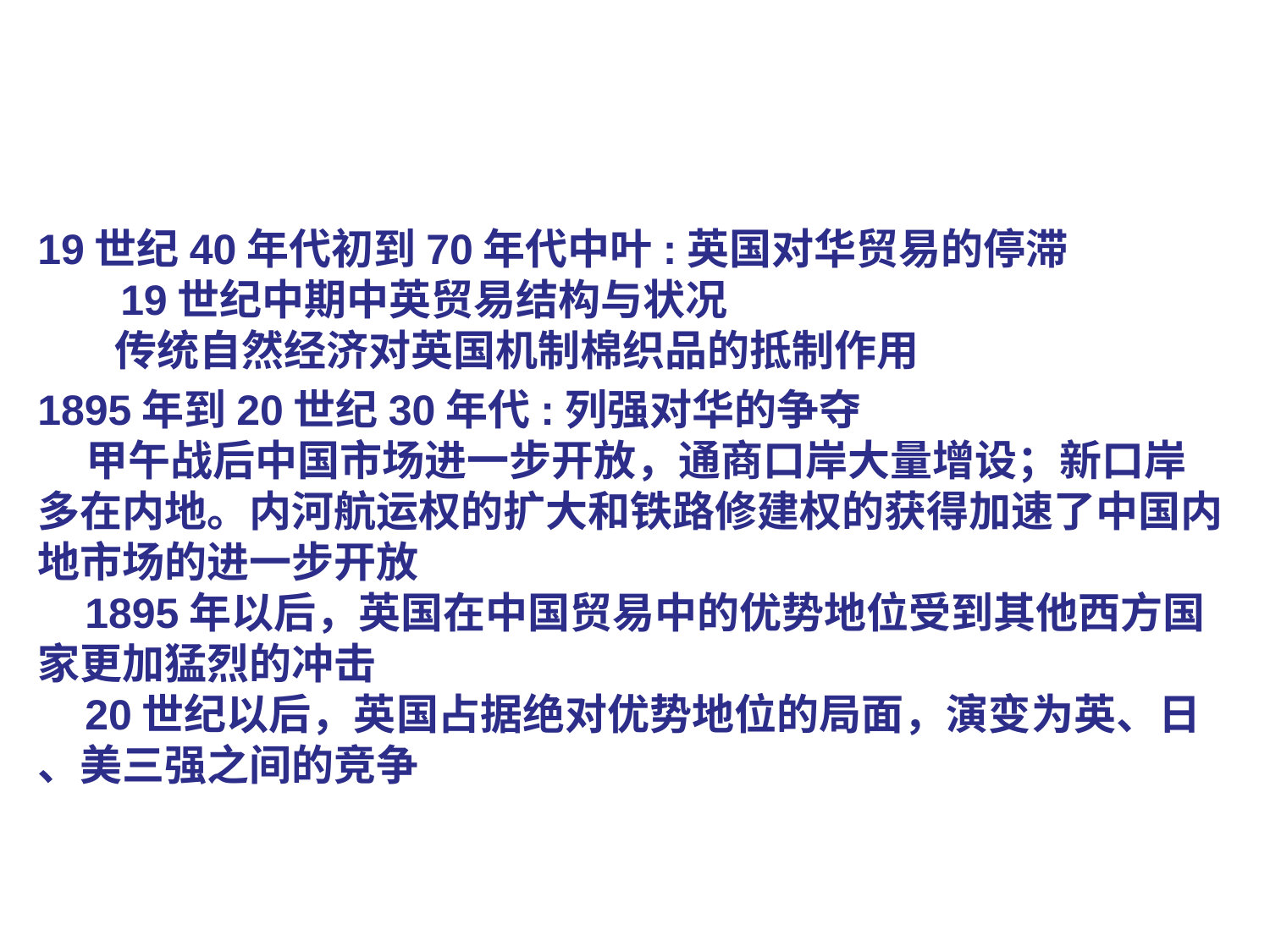

19世纪40年代初到70年代中叶:英国对华贸易的停滞
       19世纪中期中英贸易结构与状况
       传统自然经济对英国机制棉织品的抵制作用
1895年到20世纪30年代:列强对华的争夺
    甲午战后中国市场进一步开放，通商口岸大量增设；新口岸
多在内地。内河航运权的扩大和铁路修建权的获得加速了中国内
地市场的进一步开放
    1895年以后，英国在中国贸易中的优势地位受到其他西方国
家更加猛烈的冲击
    20世纪以后，英国占据绝对优势地位的局面，演变为英、日
、美三强之间的竞争